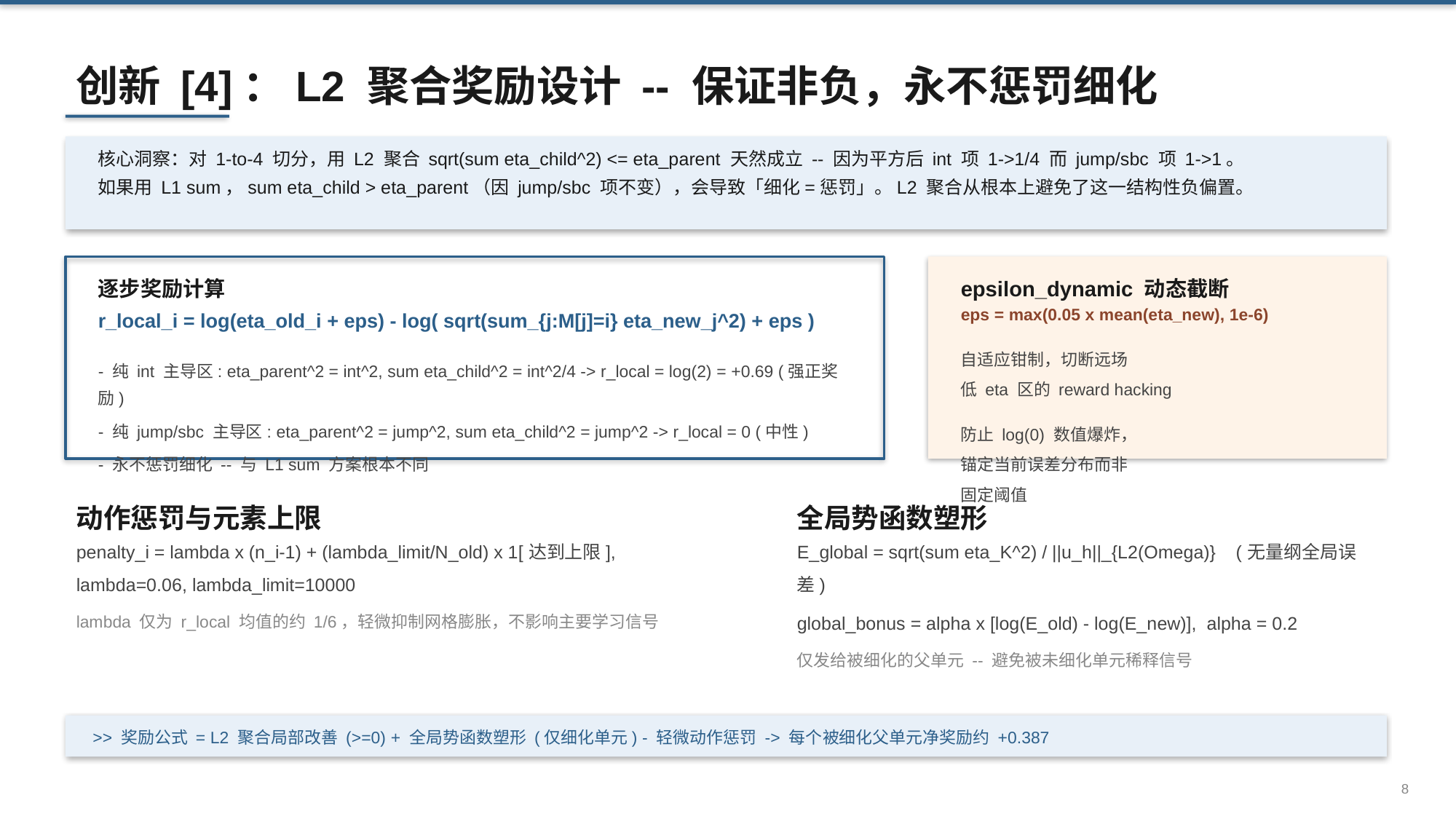

创新 [4]：L2 聚合奖励设计 -- 保证非负，永不惩罚细化

核心洞察：对 1-to-4 切分，用 L2 聚合 sqrt(sum eta_child^2) <= eta_parent 天然成立 -- 因为平方后 int 项 1->1/4 而 jump/sbc 项 1->1。
如果用 L1 sum，sum eta_child > eta_parent（因 jump/sbc 项不变），会导致「细化=惩罚」。L2 聚合从根本上避免了这一结构性负偏置。

逐步奖励计算
epsilon_dynamic 动态截断
r_local_i = log(eta_old_i + eps) - log( sqrt(sum_{j:M[j]=i} eta_new_j^2) + eps )

- 纯 int 主导区: eta_parent^2 = int^2, sum eta_child^2 = int^2/4 -> r_local = log(2) = +0.69 (强正奖励)
- 纯 jump/sbc 主导区: eta_parent^2 = jump^2, sum eta_child^2 = jump^2 -> r_local = 0 (中性)
- 永不惩罚细化 -- 与 L1 sum 方案根本不同
eps = max(0.05 x mean(eta_new), 1e-6)

自适应钳制，切断远场
低 eta 区的 reward hacking

防止 log(0) 数值爆炸，
锚定当前误差分布而非
固定阈值
动作惩罚与元素上限
全局势函数塑形
penalty_i = lambda x (n_i-1) + (lambda_limit/N_old) x 1[达到上限],  lambda=0.06, lambda_limit=10000
lambda 仅为 r_local 均值的约 1/6，轻微抑制网格膨胀，不影响主要学习信号
E_global = sqrt(sum eta_K^2) / ||u_h||_{L2(Omega)}    (无量纲全局误差)
global_bonus = alpha x [log(E_old) - log(E_new)],  alpha = 0.2
仅发给被细化的父单元 -- 避免被未细化单元稀释信号

>> 奖励公式 = L2 聚合局部改善 (>=0) + 全局势函数塑形 (仅细化单元) - 轻微动作惩罚 -> 每个被细化父单元净奖励约 +0.387
8